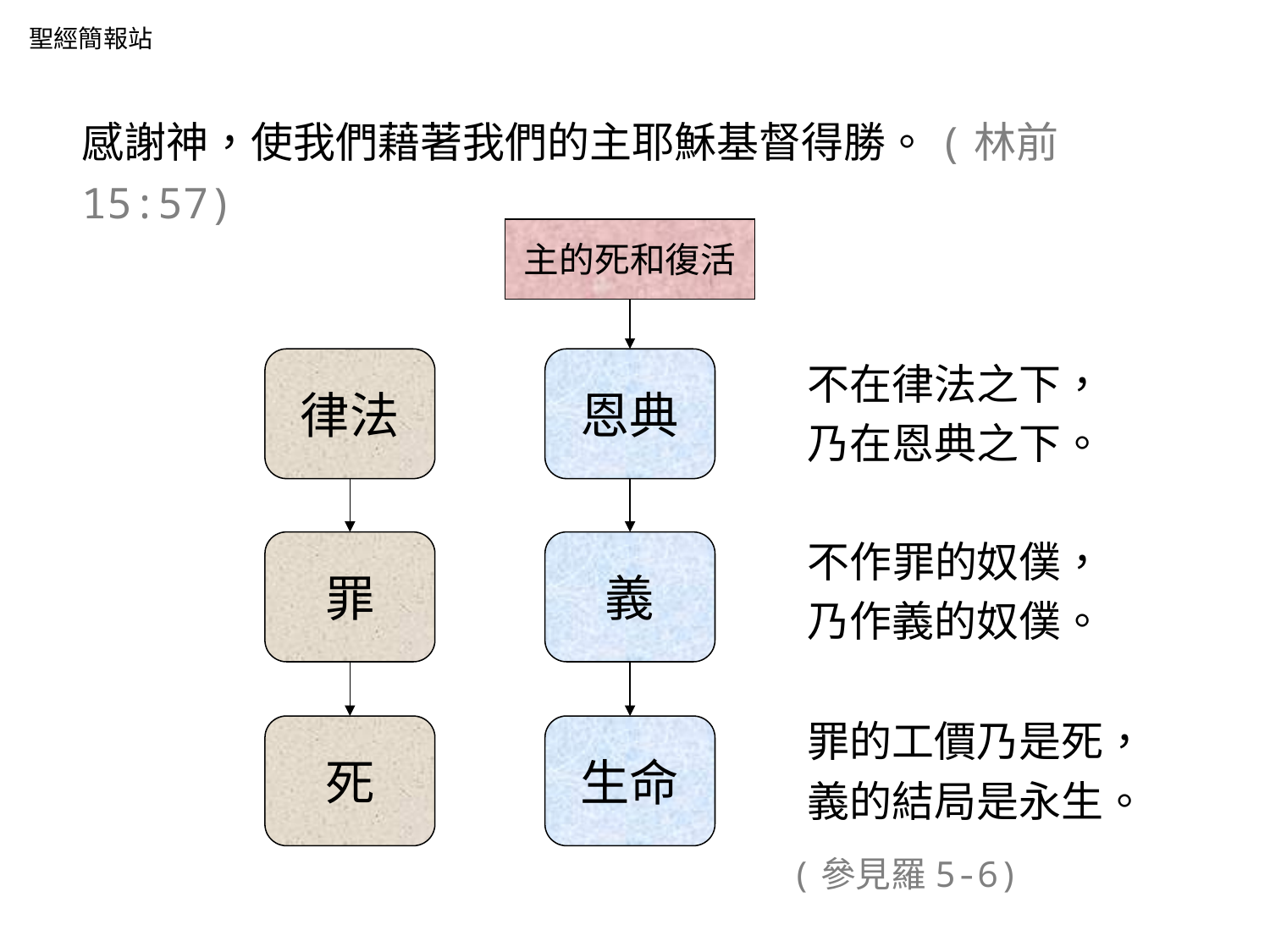

聖經簡報站
感謝神，使我們藉著我們的主耶穌基督得勝。(林前15:57)
主的死和復活
律法
恩典
不在律法之下，
乃在恩典之下。
不作罪的奴僕，
乃作義的奴僕。
罪
義
罪的工價乃是死，
義的結局是永生。
死
生命
(參見羅5-6)